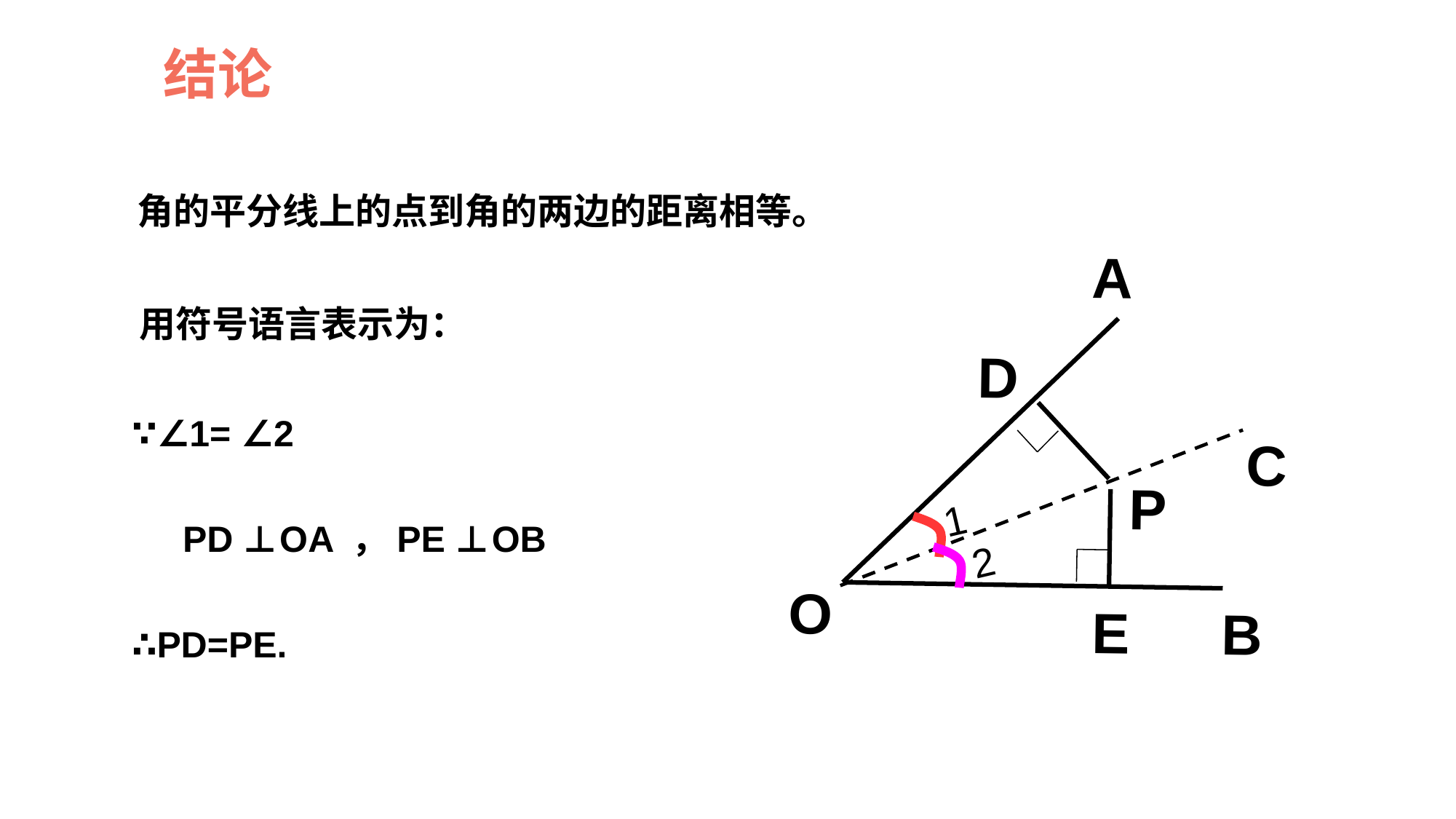

结论
角的平分线上的点到角的两边的距离相等。
A

D

C

P

O

E
B
1
2
用符号语言表示为：
∵∠1= ∠2
     PD ⊥OA ，PE ⊥OB
∴PD=PE.